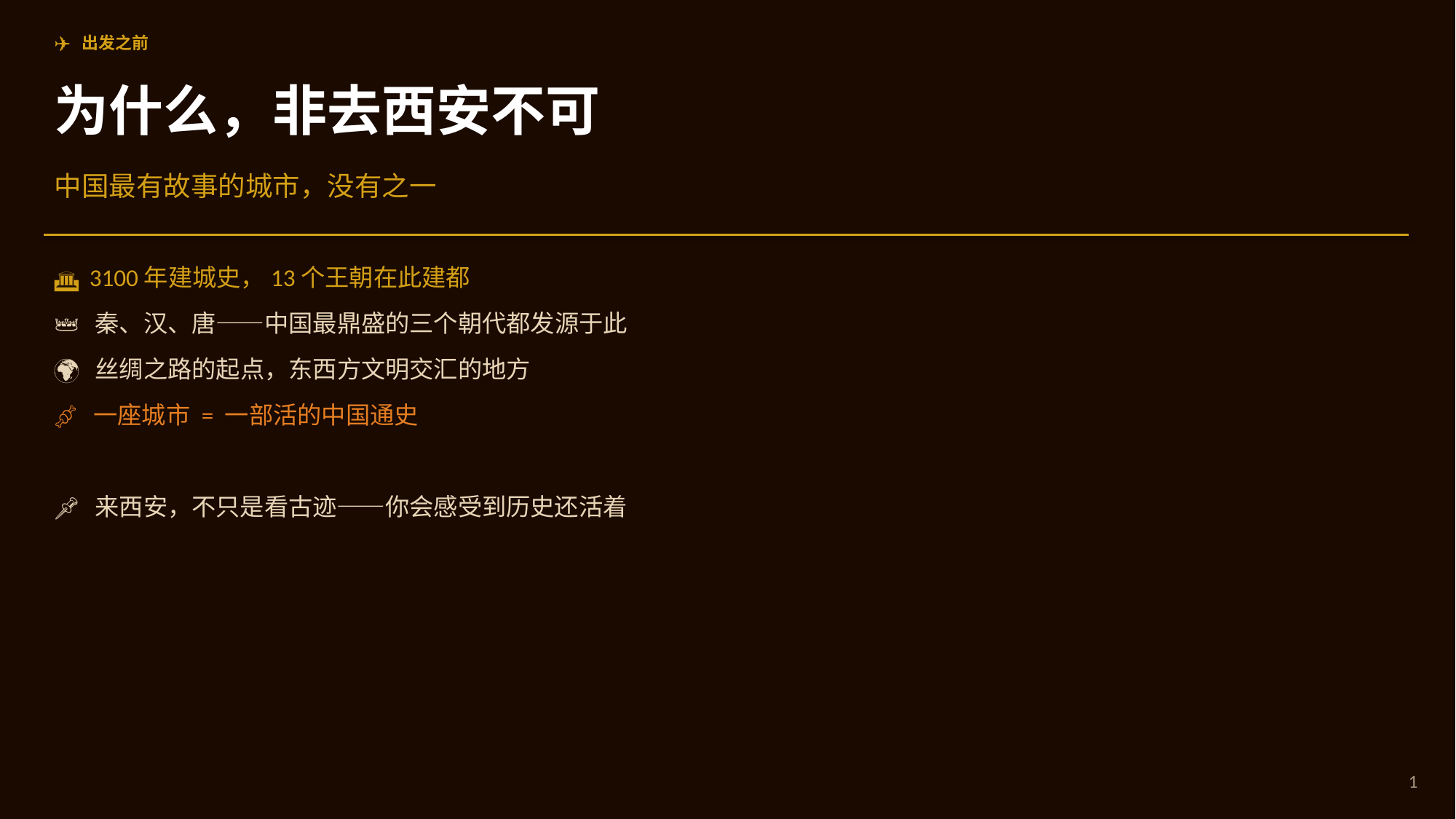

✈  出发之前
为什么，非去西安不可
中国最有故事的城市，没有之一
🏛  3100年建城史，13个王朝在此建都
👑  秦、汉、唐——中国最鼎盛的三个朝代都发源于此
🌍  丝绸之路的起点，东西方文明交汇的地方
🍖  一座城市 = 一部活的中国通史

📌  来西安，不只是看古迹——你会感受到历史还活着
1